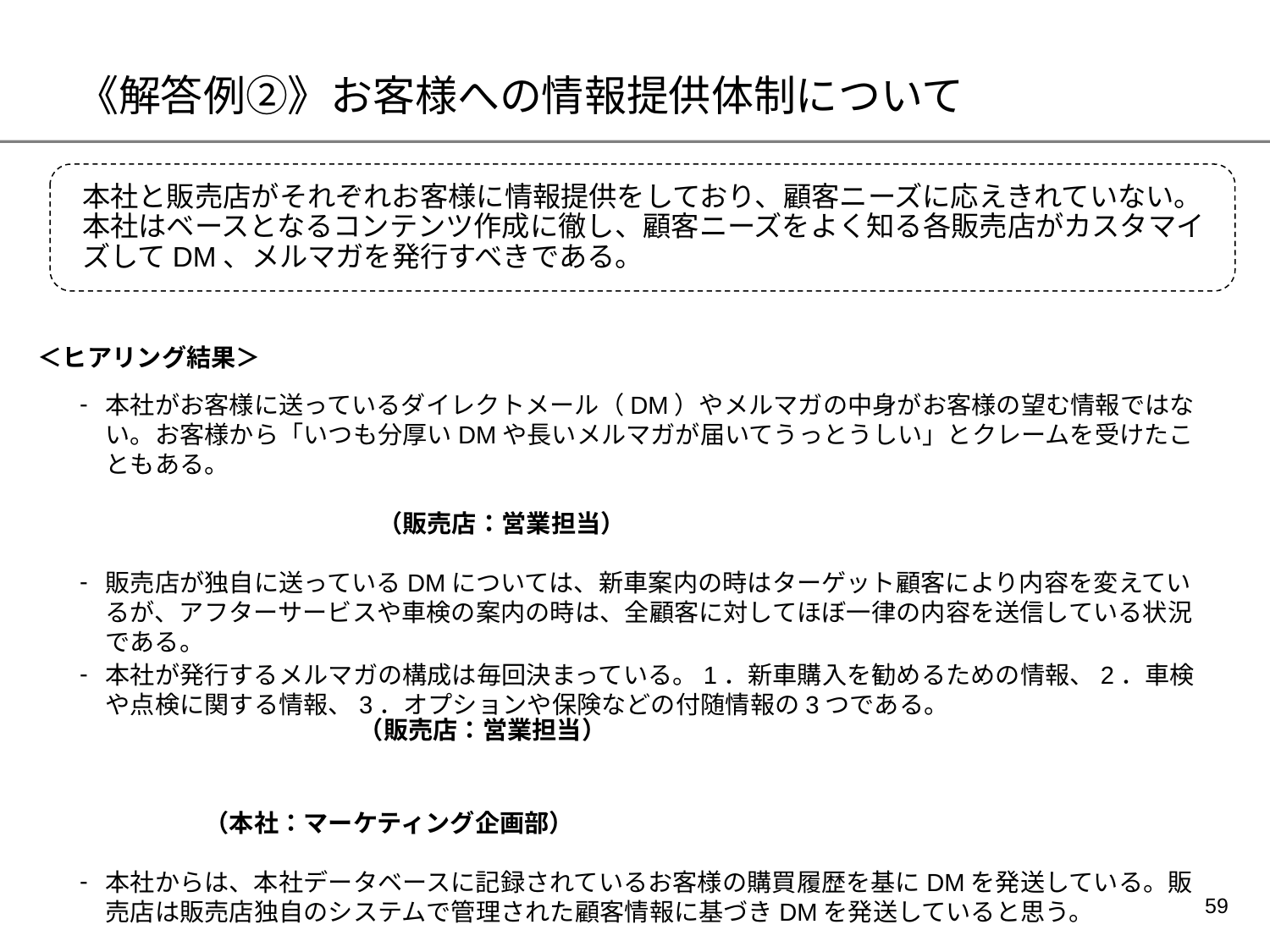

# 《解答例②》お客様への情報提供体制について

本社と販売店がそれぞれお客様に情報提供をしており、顧客ニーズに応えきれていない。本社はベースとなるコンテンツ作成に徹し、顧客ニーズをよく知る各販売店がカスタマイズしてDM、メルマガを発行すべきである。
＜ヒアリング結果＞
本社がお客様に送っているダイレクトメール（DM）やメルマガの中身がお客様の望む情報ではない。お客様から「いつも分厚いDMや長いメルマガが届いてうっとうしい」とクレームを受けたこともある。
　　　　　　　　　　　　　　　　　　　　　　　　　　　　　　　　　　　　　　　　　　　　　　　　　　　　　　　　（販売店：営業担当）

販売店が独自に送っているDMについては、新車案内の時はターゲット顧客により内容を変えているが、アフターサービスや車検の案内の時は、全顧客に対してほぼ一律の内容を送信している状況である。
　　　　　　　　　　　　　　　　　　　　　　　　　　　　　　　　　　　　　　　　　　　　　　　　　　　　　　 　（販売店：営業担当）
本社が発行するメルマガの構成は毎回決まっている。1．新車購入を勧めるための情報、2．車検や点検に関する情報、3．オプションや保険などの付随情報の3つである。
　　　　　　　　　　　　　　　　　　　　　　　　　　　　　　　　　　　　　　　　　　　　　　　　　（本社：マーケティング企画部）

本社からは、本社データベースに記録されているお客様の購買履歴を基にDMを発送している。販売店は販売店独自のシステムで管理された顧客情報に基づきDMを発送していると思う。
　　　　　　　　　　　　　　　　　　　　　　　　　　　　　　　　　　　　　　　　　　　　　　　　　（本社：マーケティング企画部）
59